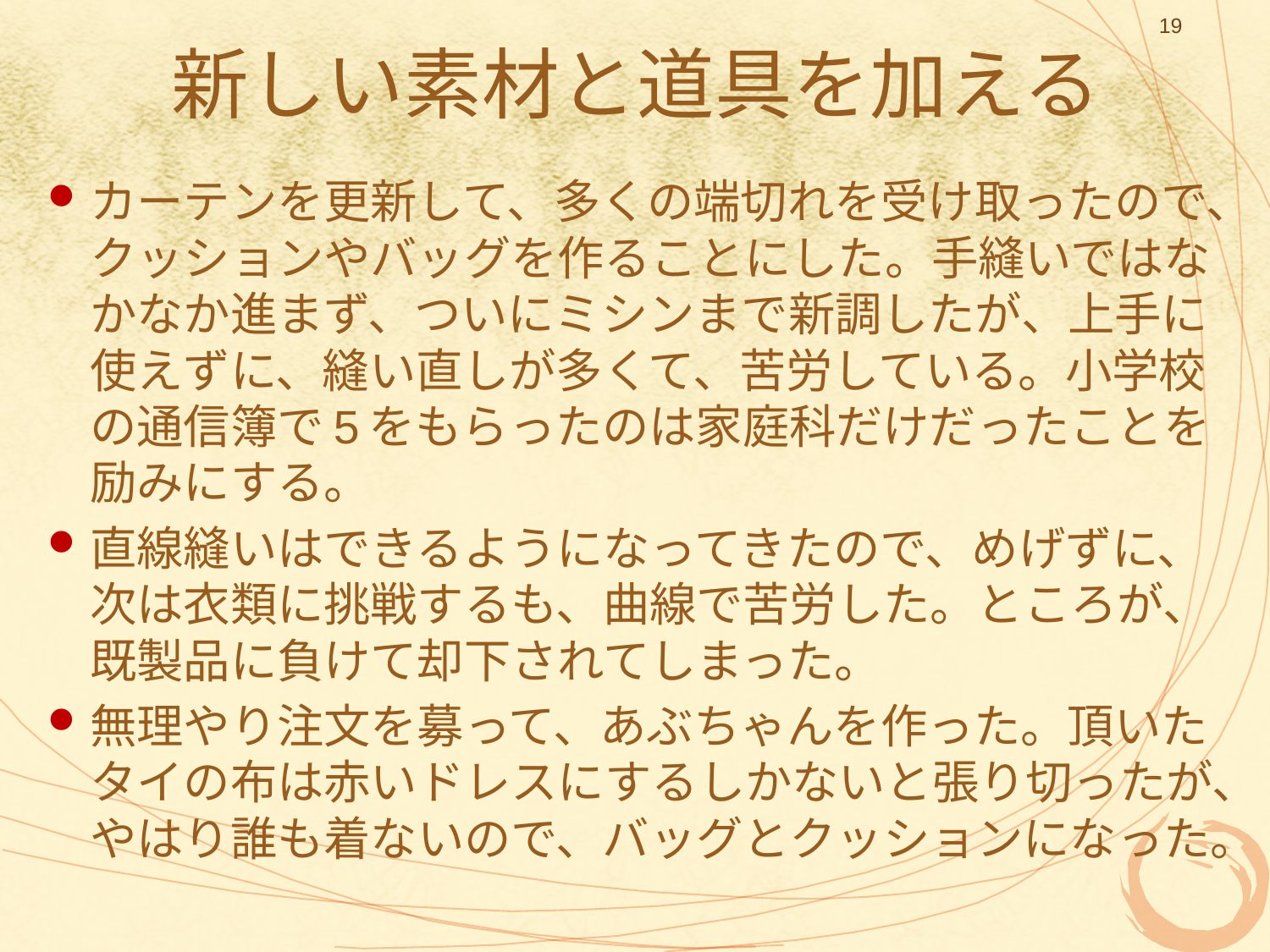

19
# 新しい素材と道具を加える
カーテンを更新して、多くの端切れを受け取ったので、クッションやバッグを作ることにした。手縫いではなかなか進まず、ついにミシンまで新調したが、上手に使えずに、縫い直しが多くて、苦労している。小学校の通信簿で5をもらったのは家庭科だけだったことを励みにする。
直線縫いはできるようになってきたので、めげずに、次は衣類に挑戦するも、曲線で苦労した。ところが、既製品に負けて却下されてしまった。
無理やり注文を募って、あぶちゃんを作った。頂いたタイの布は赤いドレスにするしかないと張り切ったが、やはり誰も着ないので、バッグとクッションになった。